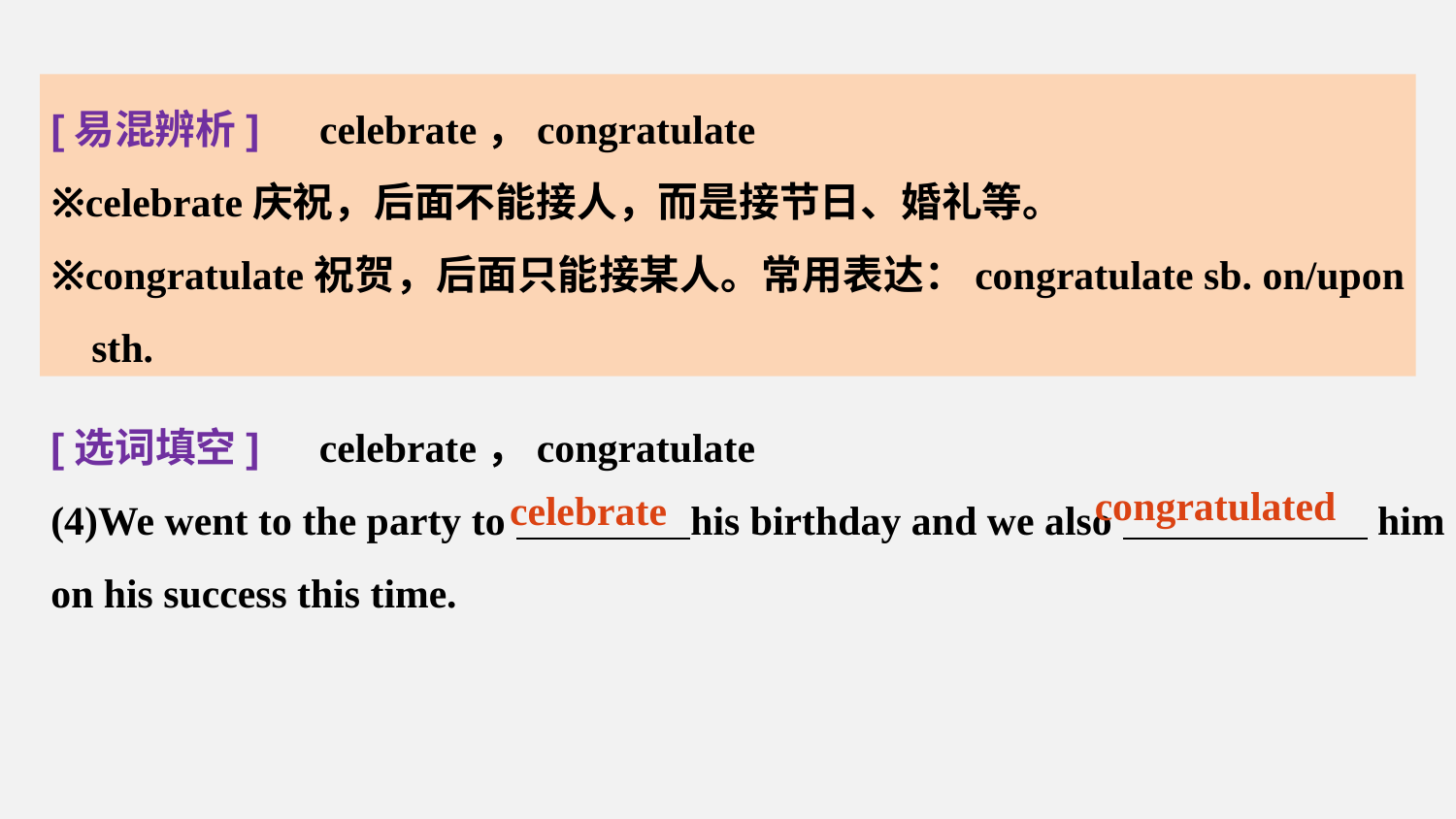

[易混辨析]　celebrate，congratulate
※celebrate庆祝，后面不能接人，而是接节日、婚礼等。
※congratulate祝贺，后面只能接某人。常用表达：congratulate sb. on/upon
    sth.
[选词填空]　celebrate，congratulate
(4)We went to the party to                  his birthday and we also                          him on his success this time.
congratulated
celebrate